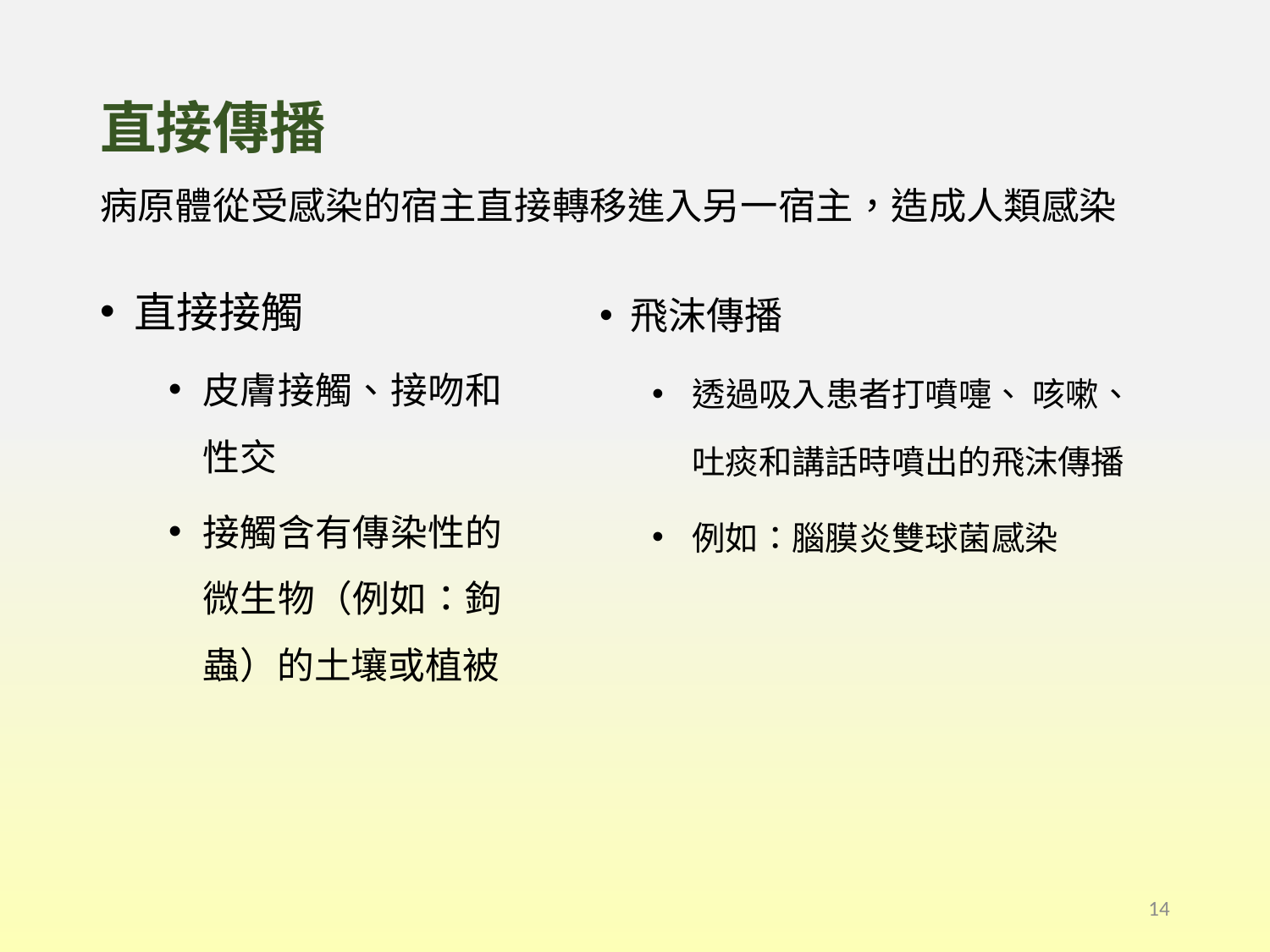

# 直接傳播 病原體從受感染的宿主直接轉移進入另一宿主，造成人類感染
直接接觸
皮膚接觸、接吻和性交
接觸含有傳染性的微生物（例如：鉤蟲）的土壤或植被
飛沫傳播
透過吸入患者打噴嚏、 咳嗽、吐痰和講話時噴出的飛沫傳播
例如：腦膜炎雙球菌感染
14